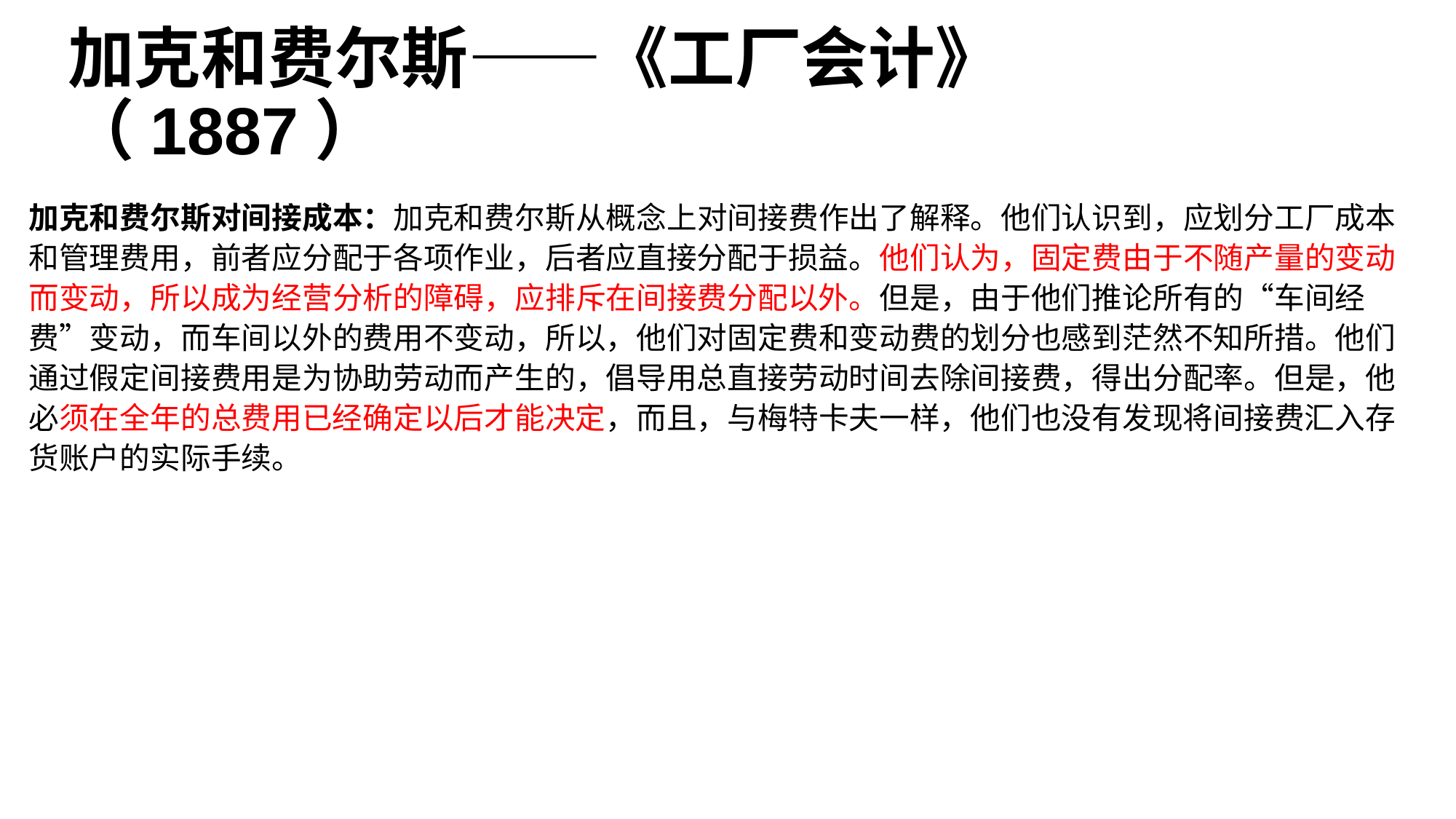

# 加克和费尔斯——《工厂会计》（1887）
加克和费尔斯对间接成本：加克和费尔斯从概念上对间接费作出了解释。他们认识到，应划分工厂成本和管理费用，前者应分配于各项作业，后者应直接分配于损益。他们认为，固定费由于不随产量的变动而变动，所以成为经营分析的障碍，应排斥在间接费分配以外。但是，由于他们推论所有的“车间经费”变动，而车间以外的费用不变动，所以，他们对固定费和变动费的划分也感到茫然不知所措。他们通过假定间接费用是为协助劳动而产生的，倡导用总直接劳动时间去除间接费，得出分配率。但是，他必须在全年的总费用已经确定以后才能决定，而且，与梅特卡夫一样，他们也没有发现将间接费汇入存货账户的实际手续。